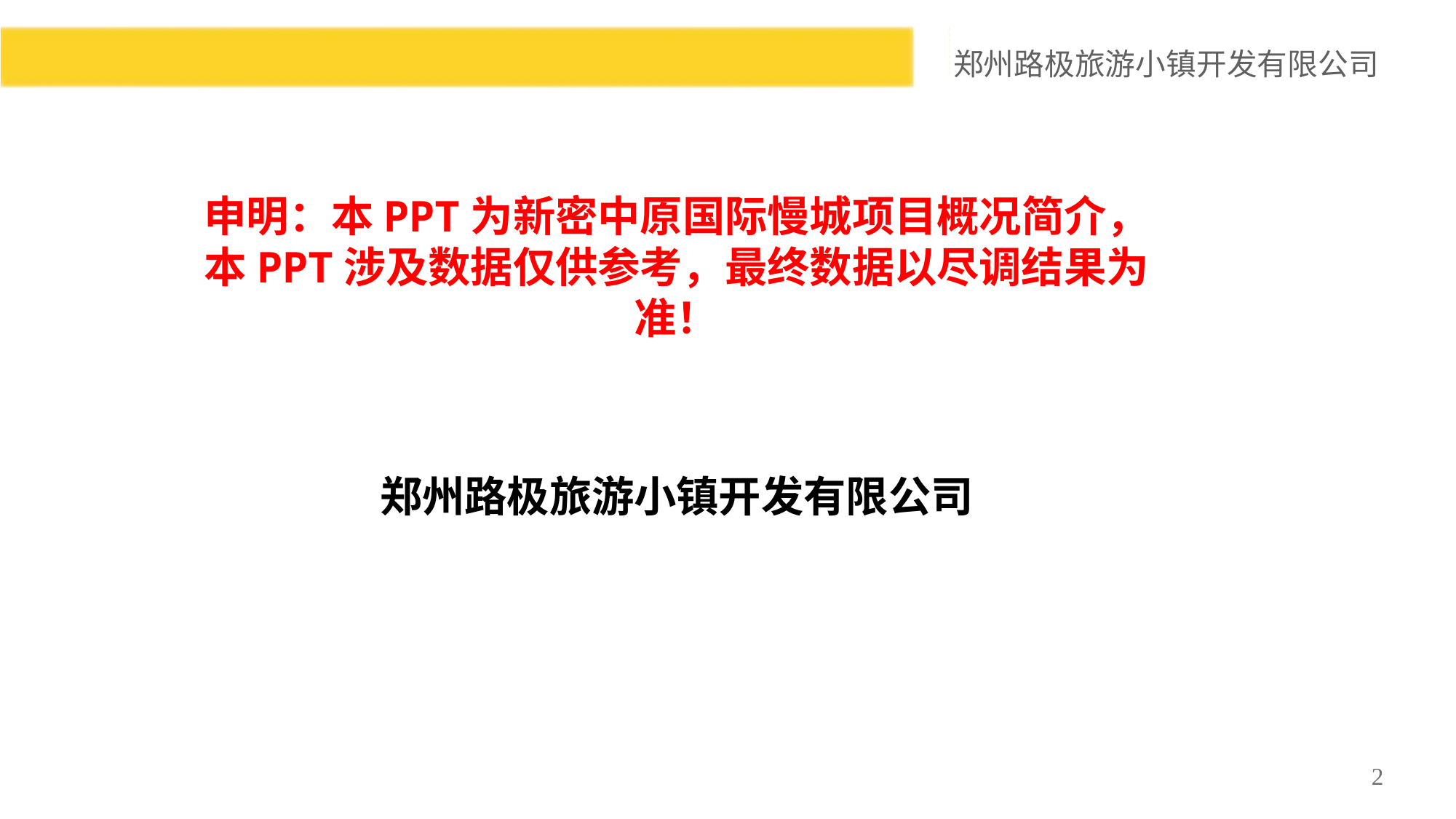

申明：本PPT为新密中原国际慢城项目概况简介，本PPT涉及数据仅供参考，最终数据以尽调结果为准！

郑州路极旅游小镇开发有限公司